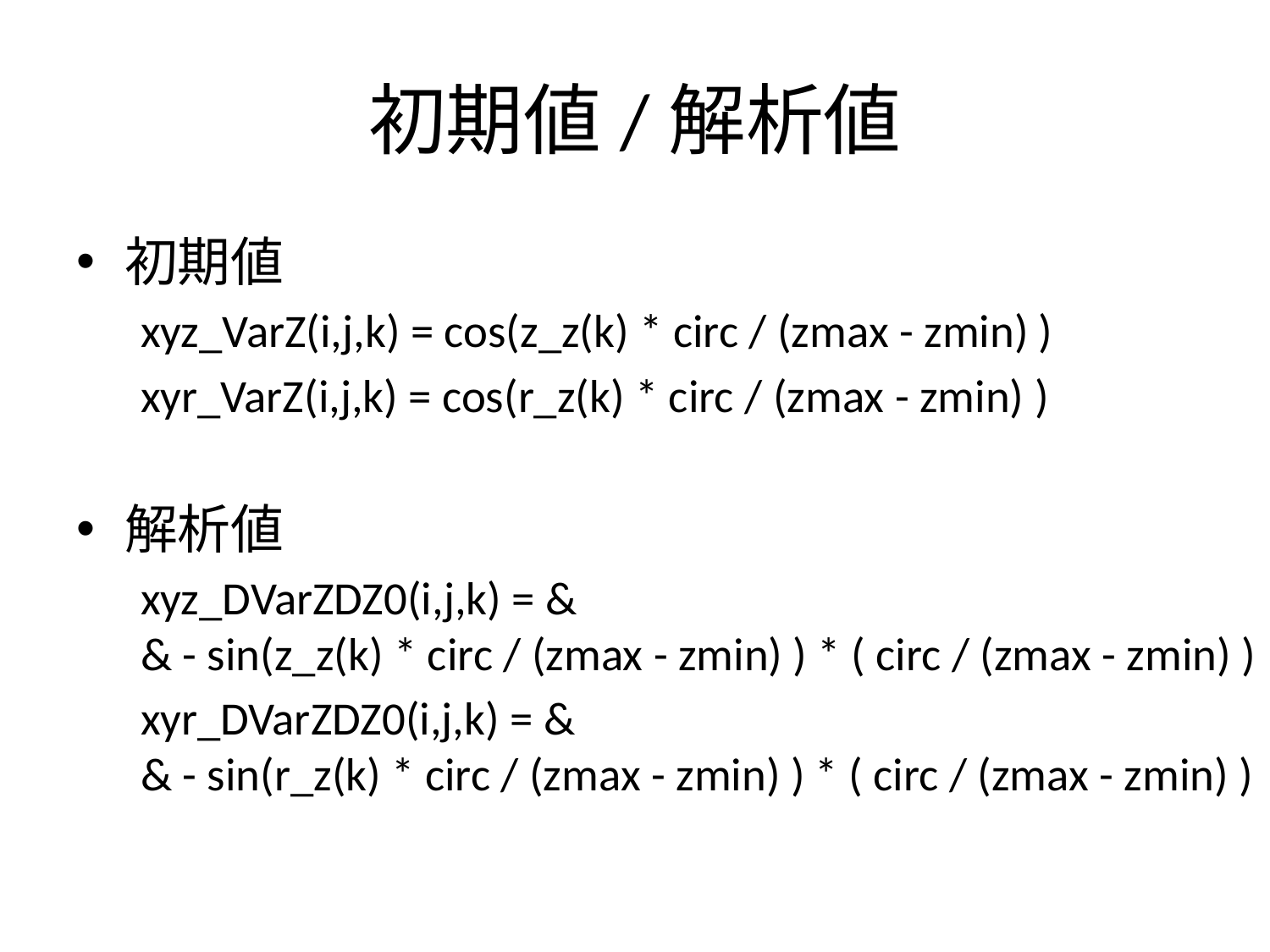

# 初期値/解析値
初期値
xyz_VarZ(i,j,k) = cos(z_z(k) * circ / (zmax - zmin) )
xyr_VarZ(i,j,k) = cos(r_z(k) * circ / (zmax - zmin) )

解析値
xyz_DVarZDZ0(i,j,k) = &
& - sin(z_z(k) * circ / (zmax - zmin) ) * ( circ / (zmax - zmin) )
xyr_DVarZDZ0(i,j,k) = &
& - sin(r_z(k) * circ / (zmax - zmin) ) * ( circ / (zmax - zmin) )